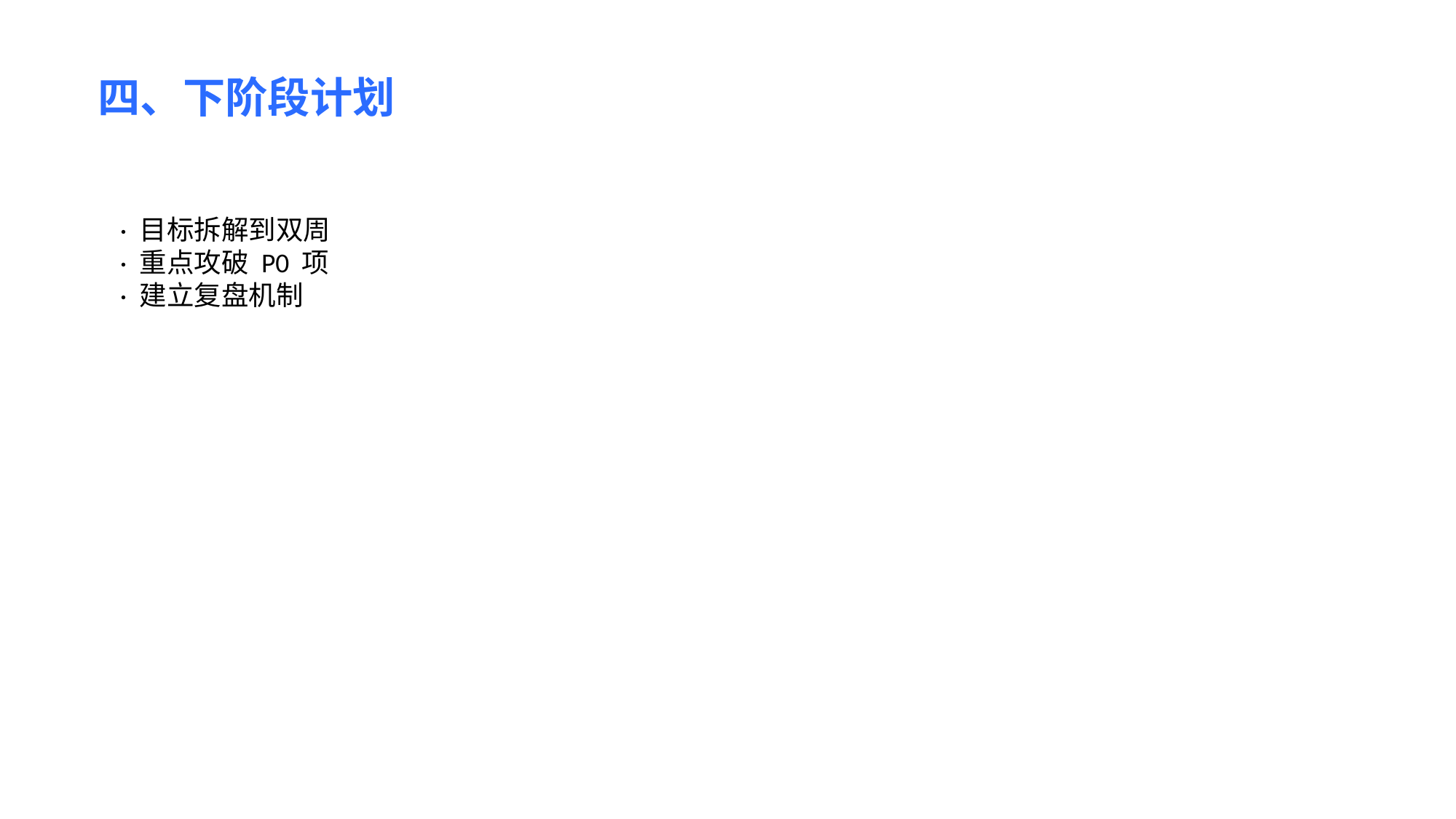

四、下阶段计划
· 目标拆解到双周
· 重点攻破 P0 项
· 建立复盘机制